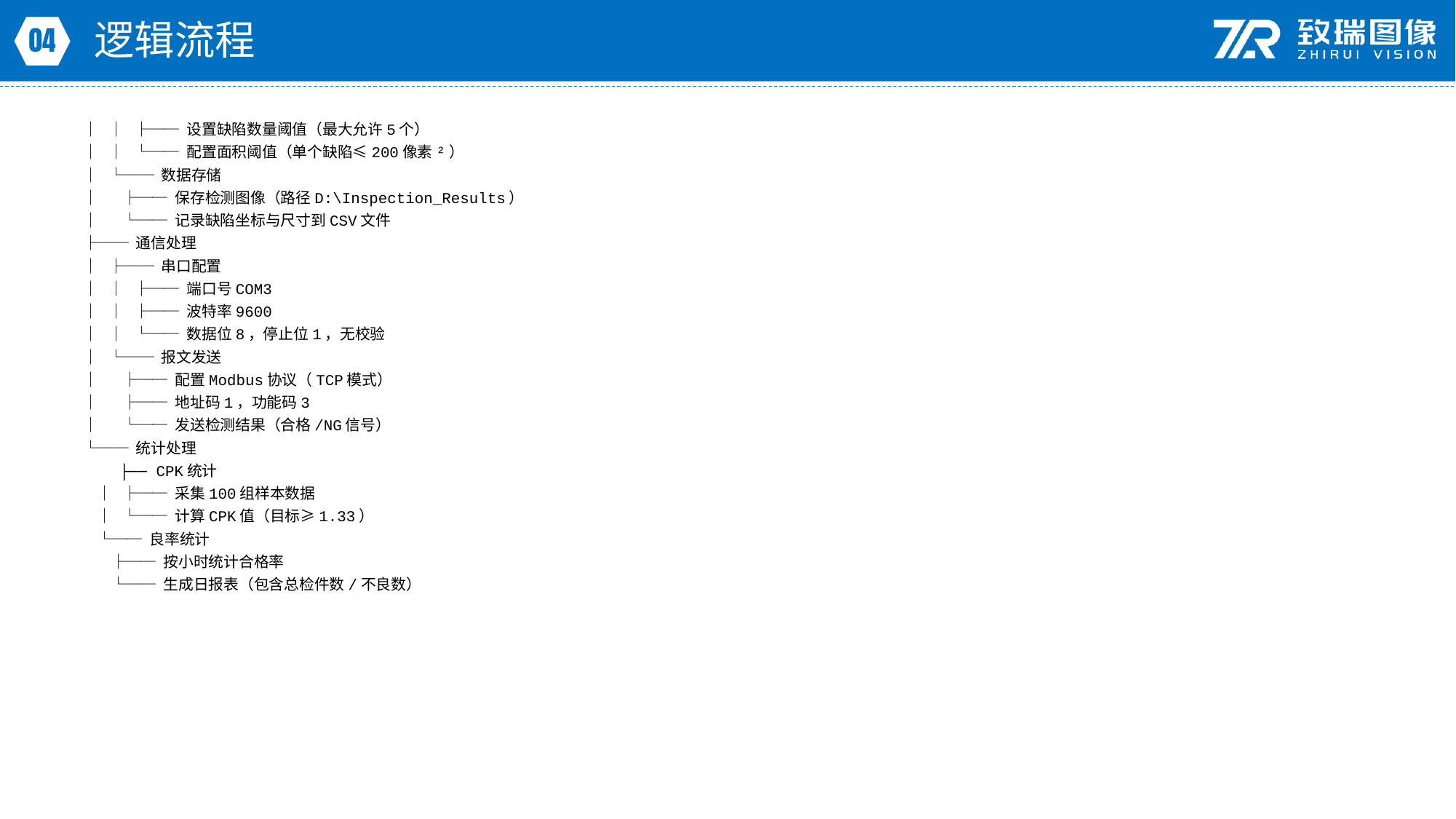

逻辑流程
04

│   │   ├── 设置缺陷数量阈值（最大允许5个）
│   │   └── 配置面积阈值（单个缺陷≤200像素²）
│   └── 数据存储
│       ├── 保存检测图像（路径D:\Inspection_Results）
│       └── 记录缺陷坐标与尺寸到CSV文件
├── 通信处理
│   ├── 串口配置
│   │   ├── 端口号COM3
│   │   ├── 波特率9600
│   │   └── 数据位8，停止位1，无校验
│   └── 报文发送
│       ├── 配置Modbus协议（TCP模式）
│       ├── 地址码1，功能码3
│       └── 发送检测结果（合格/NG信号）
└── 统计处理
    ├── CPK统计
    │   ├── 采集100组样本数据
    │   └── 计算CPK值（目标≥1.33）
    └── 良率统计
        ├── 按小时统计合格率
        └── 生成日报表（包含总检件数/不良数）